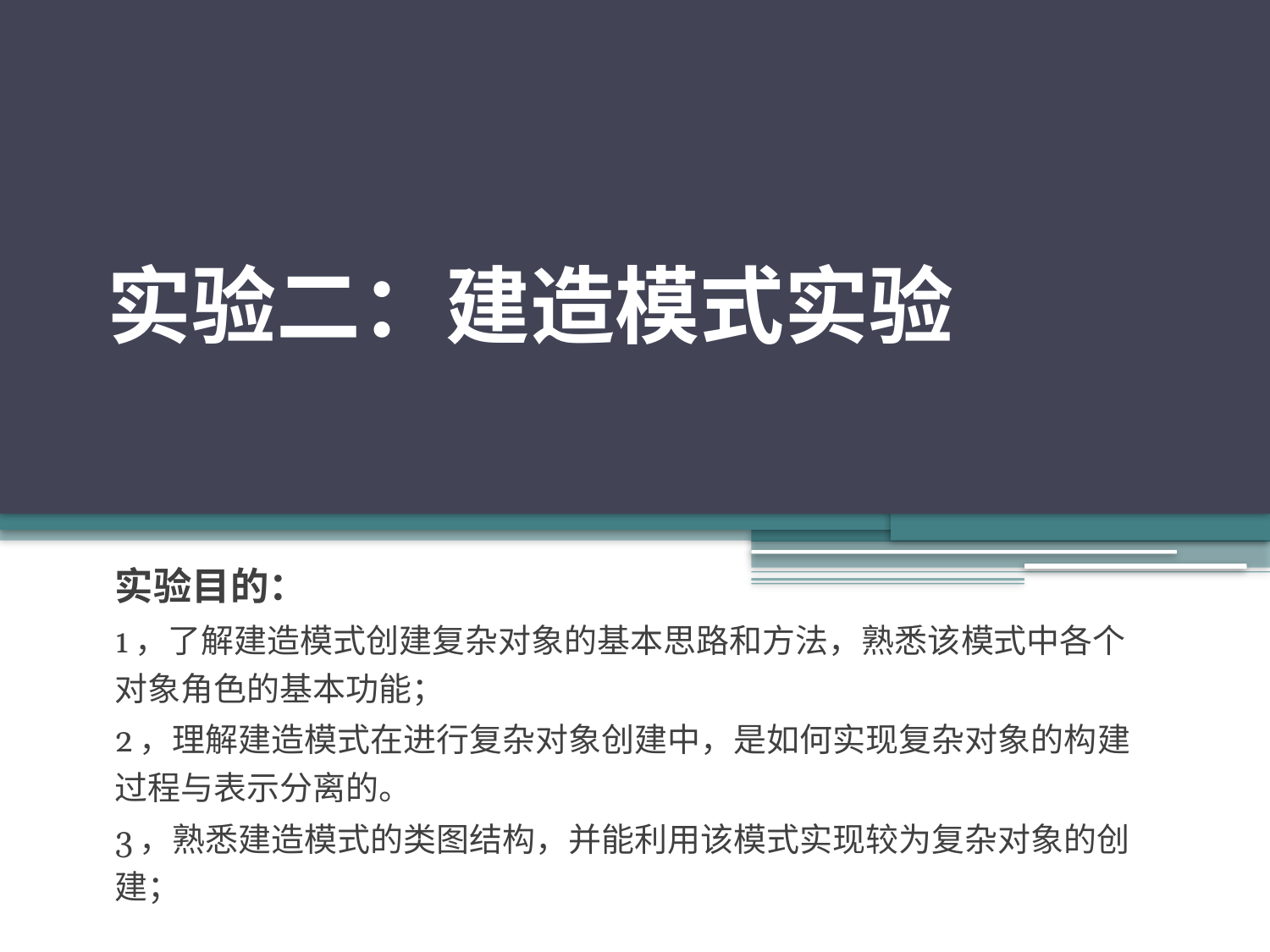

# 实验二：建造模式实验
实验目的：
1，了解建造模式创建复杂对象的基本思路和方法，熟悉该模式中各个对象角色的基本功能；
2，理解建造模式在进行复杂对象创建中，是如何实现复杂对象的构建过程与表示分离的。
3，熟悉建造模式的类图结构，并能利用该模式实现较为复杂对象的创建；